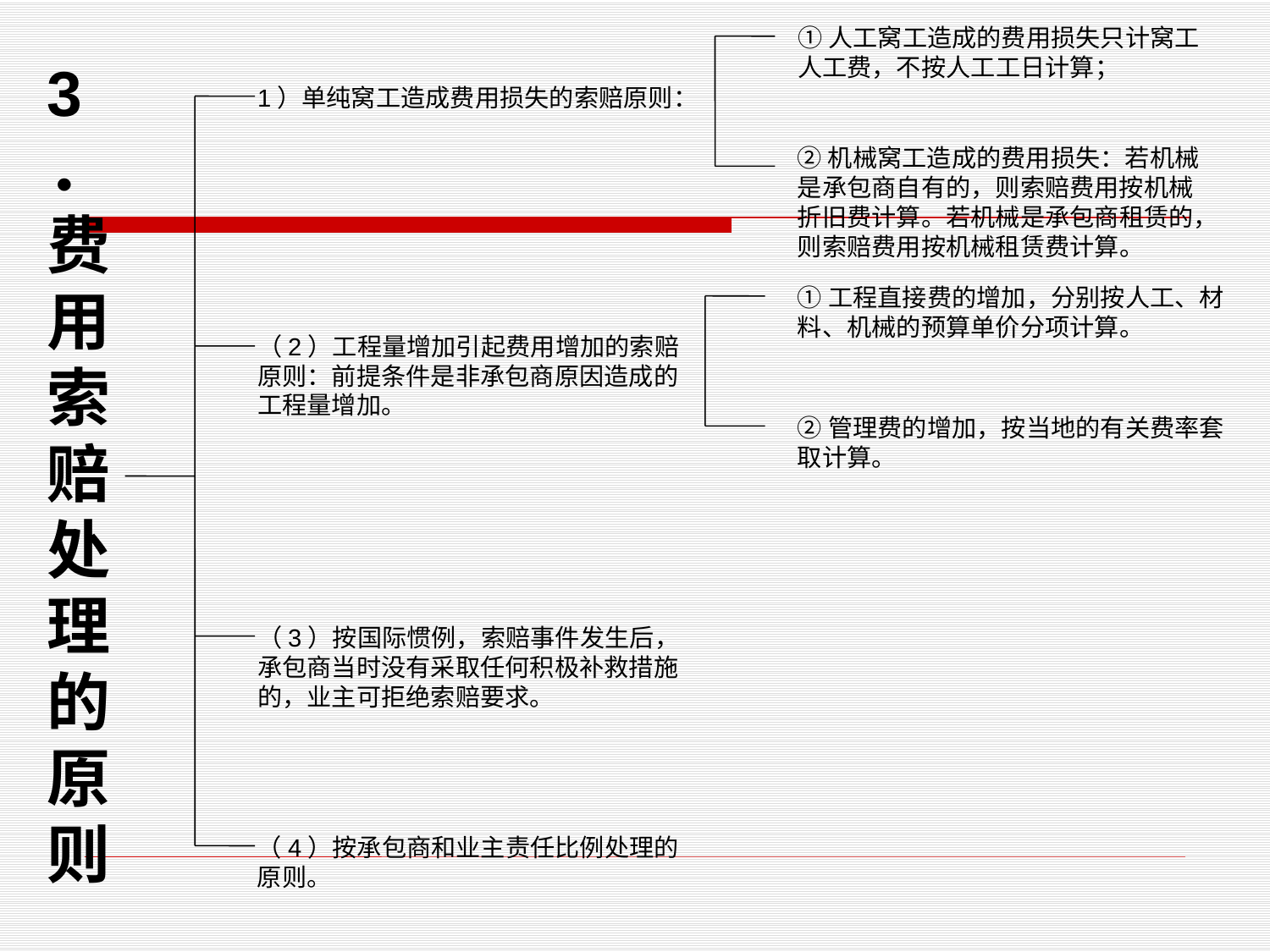

①人工窝工造成的费用损失只计窝工人工费，不按人工工日计算；

3．费用索赔处理的原则
1）单纯窝工造成费用损失的索赔原则：

②机械窝工造成的费用损失：若机械是承包商自有的，则索赔费用按机械折旧费计算。若机械是承包商租赁的，则索赔费用按机械租赁费计算。

①工程直接费的增加，分别按人工、材料、机械的预算单价分项计算。

（2）工程量增加引起费用增加的索赔原则：前提条件是非承包商原因造成的工程量增加。

②管理费的增加，按当地的有关费率套取计算。

（3）按国际惯例，索赔事件发生后，承包商当时没有采取任何积极补救措施的，业主可拒绝索赔要求。

（4）按承包商和业主责任比例处理的原则。